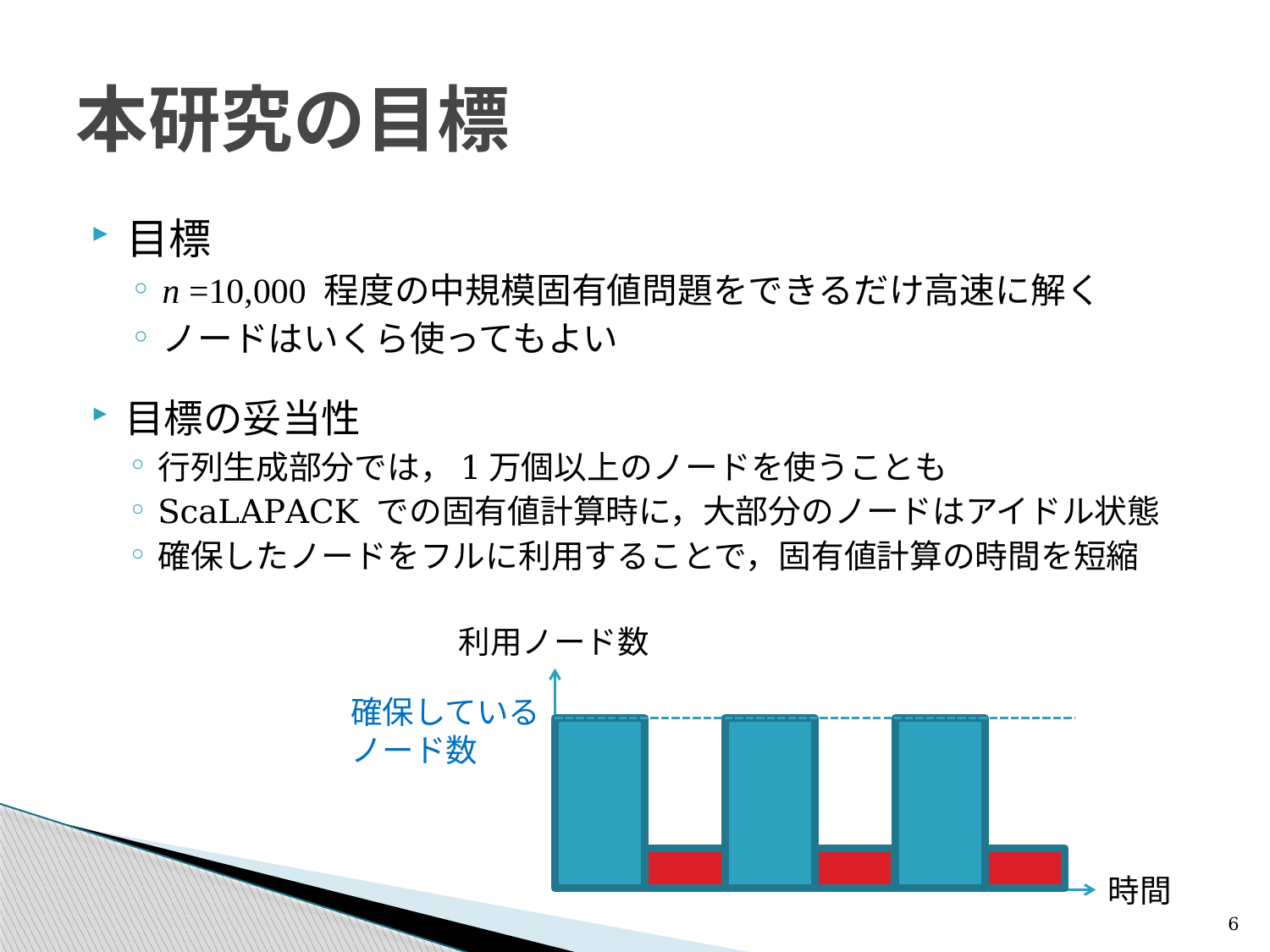

# 本研究の目標
目標
n =10,000 程度の中規模固有値問題をできるだけ高速に解く
ノードはいくら使ってもよい
目標の妥当性
行列生成部分では，1万個以上のノードを使うことも
ScaLAPACK での固有値計算時に，大部分のノードはアイドル状態
確保したノードをフルに利用することで，固有値計算の時間を短縮
利用ノード数
確保している
ノード数

時間
6